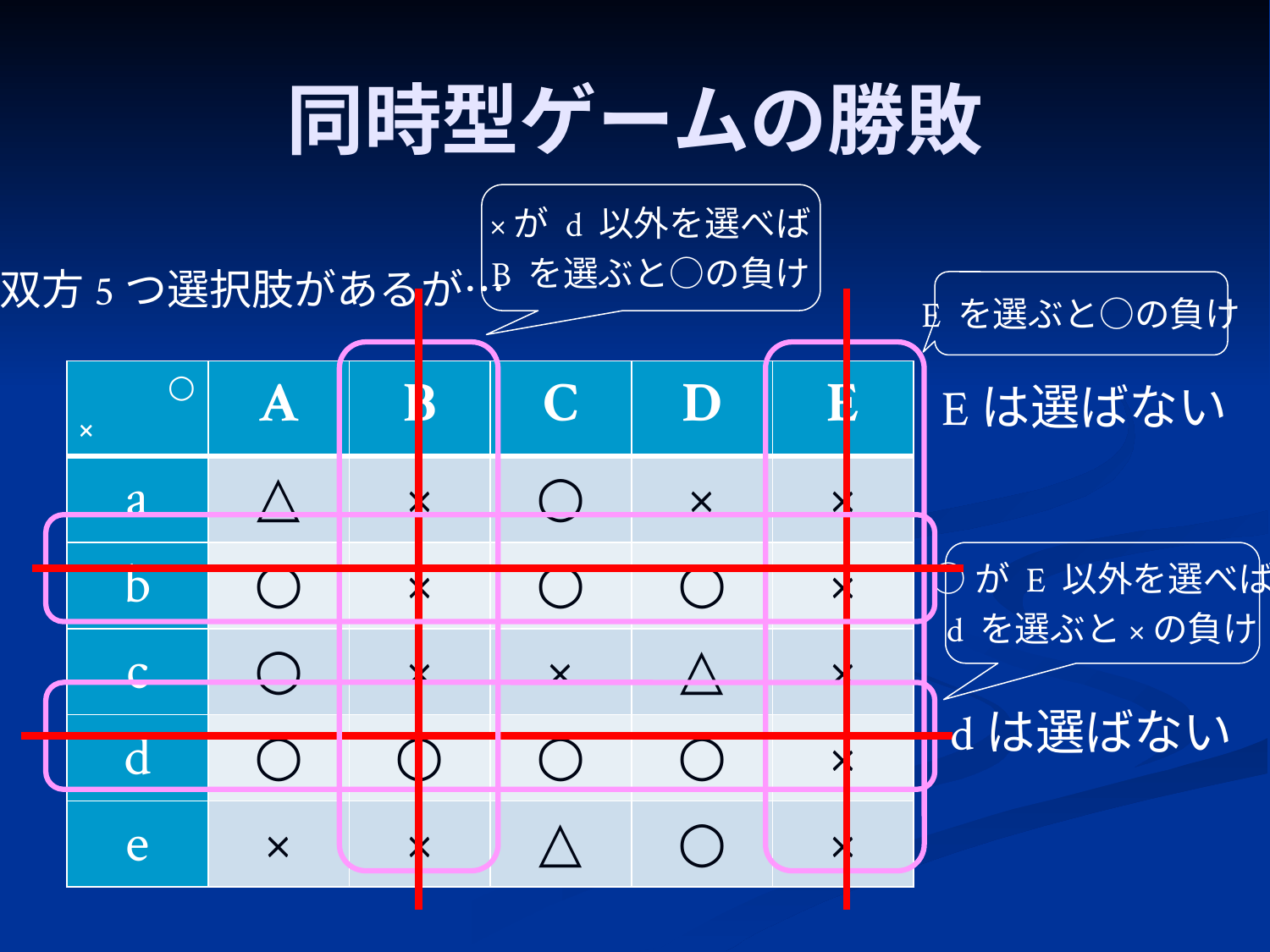

# 同時型ゲームの勝敗
×が d 以外を選べば
B を選ぶと○の負け
双方5つ選択肢があるが…
E を選ぶと○の負け

| ○ × | A | B | C | D | E |
| --- | --- | --- | --- | --- | --- |
| a | △ | × | ○ | × | × |
| b | ○ | × | ○ | ○ | × |
| c | ○ | × | × | △ | × |
| d | ○ | ○ | ○ | ○ | × |
| e | × | × | △ | ○ | × |
Eは選ばない

○が E 以外を選べば
d を選ぶと×の負け

dは選ばない